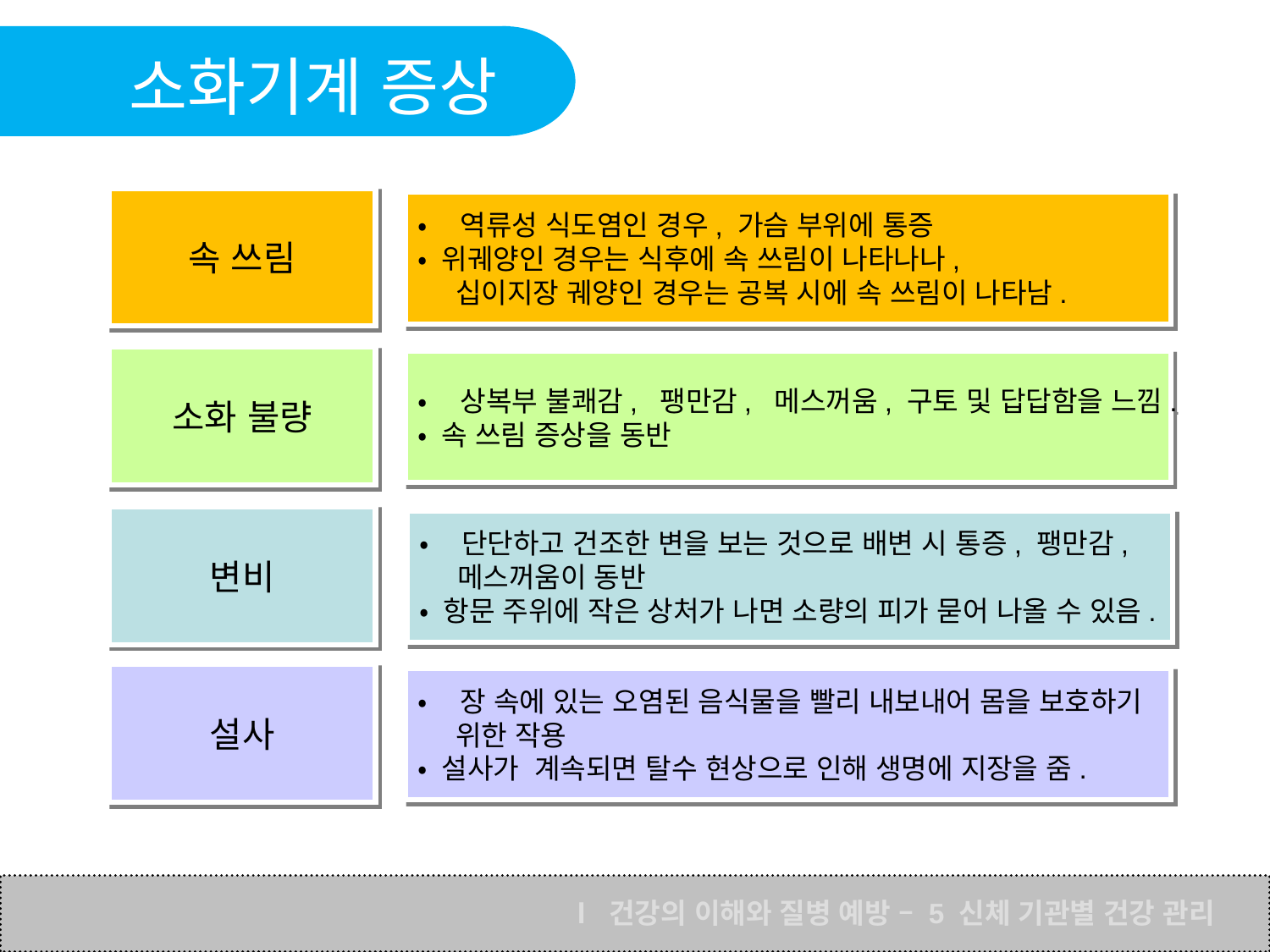

소화기계 증상

속 쓰림
• 역류성 식도염인 경우, 가슴 부위에 통증
• 위궤양인 경우는 식후에 속 쓰림이 나타나나,
    십이지장 궤양인 경우는 공복 시에 속 쓰림이 나타남.
소화 불량
• 상복부 불쾌감,  팽만감,  메스꺼움, 구토 및 답답함을 느낌.
• 속 쓰림 증상을 동반
변비
• 단단하고 건조한 변을 보는 것으로 배변 시 통증, 팽만감,
    메스꺼움이 동반
• 항문 주위에 작은 상처가 나면 소량의 피가 묻어 나올 수 있음.
설사
• 장 속에 있는 오염된 음식물을 빨리 내보내어 몸을 보호하기
    위한 작용
• 설사가  계속되면 탈수 현상으로 인해 생명에 지장을 줌.

Ⅰ 건강의 이해와 질병 예방 – 5 신체 기관별 건강 관리